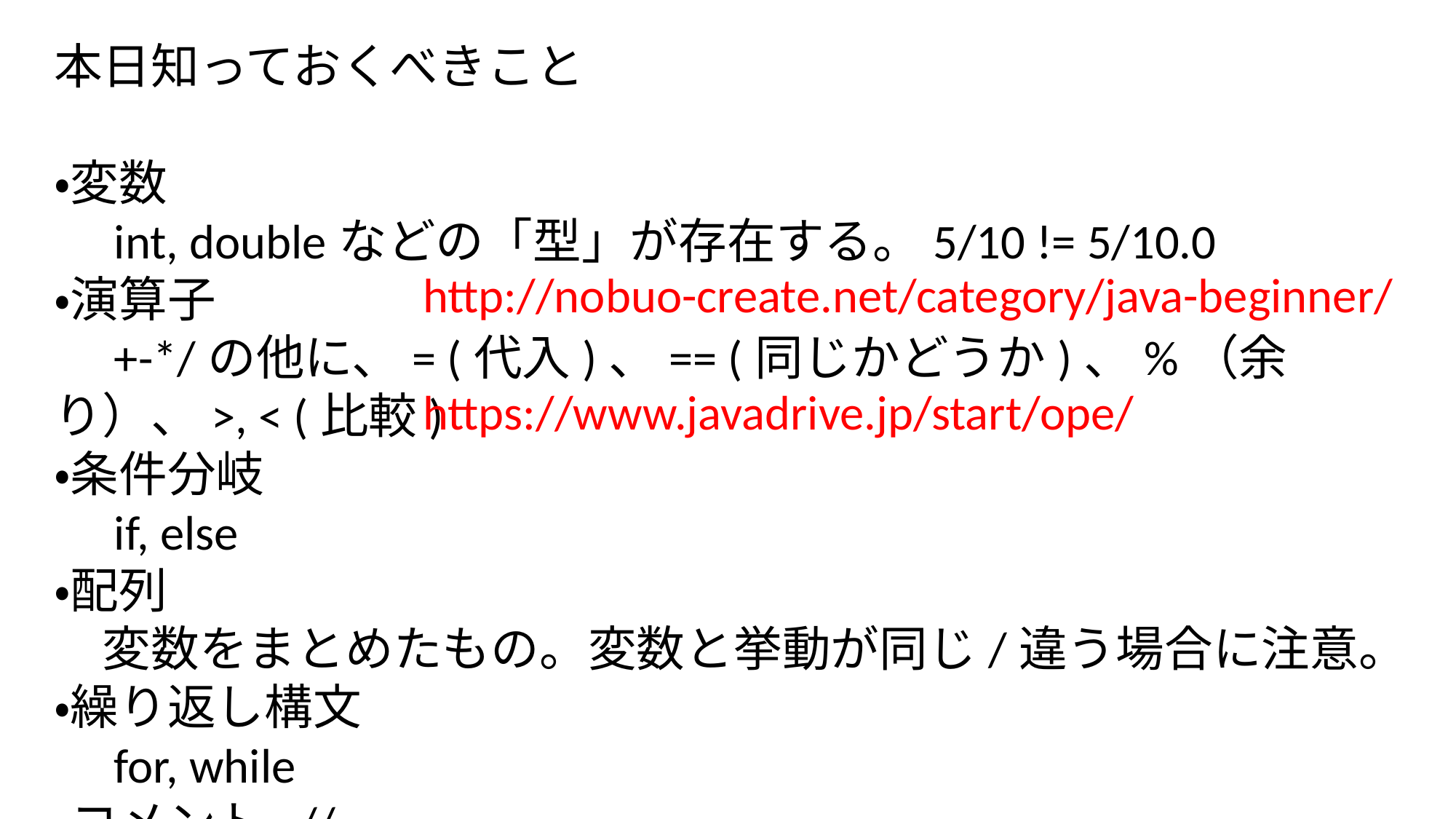

本日知っておくべきこと

・変数
　int, doubleなどの「型」が存在する。5/10 != 5/10.0
・演算子
　+-*/の他に、= (代入)、== (同じかどうか)、%（余り）、>, < (比較)
・条件分岐
　if, else
・配列
　変数をまとめたもの。変数と挙動が同じ/違う場合に注意。
・繰り返し構文
　for, while
・コメント  //
http://nobuo-create.net/category/java-beginner/

https://www.javadrive.jp/start/ope/